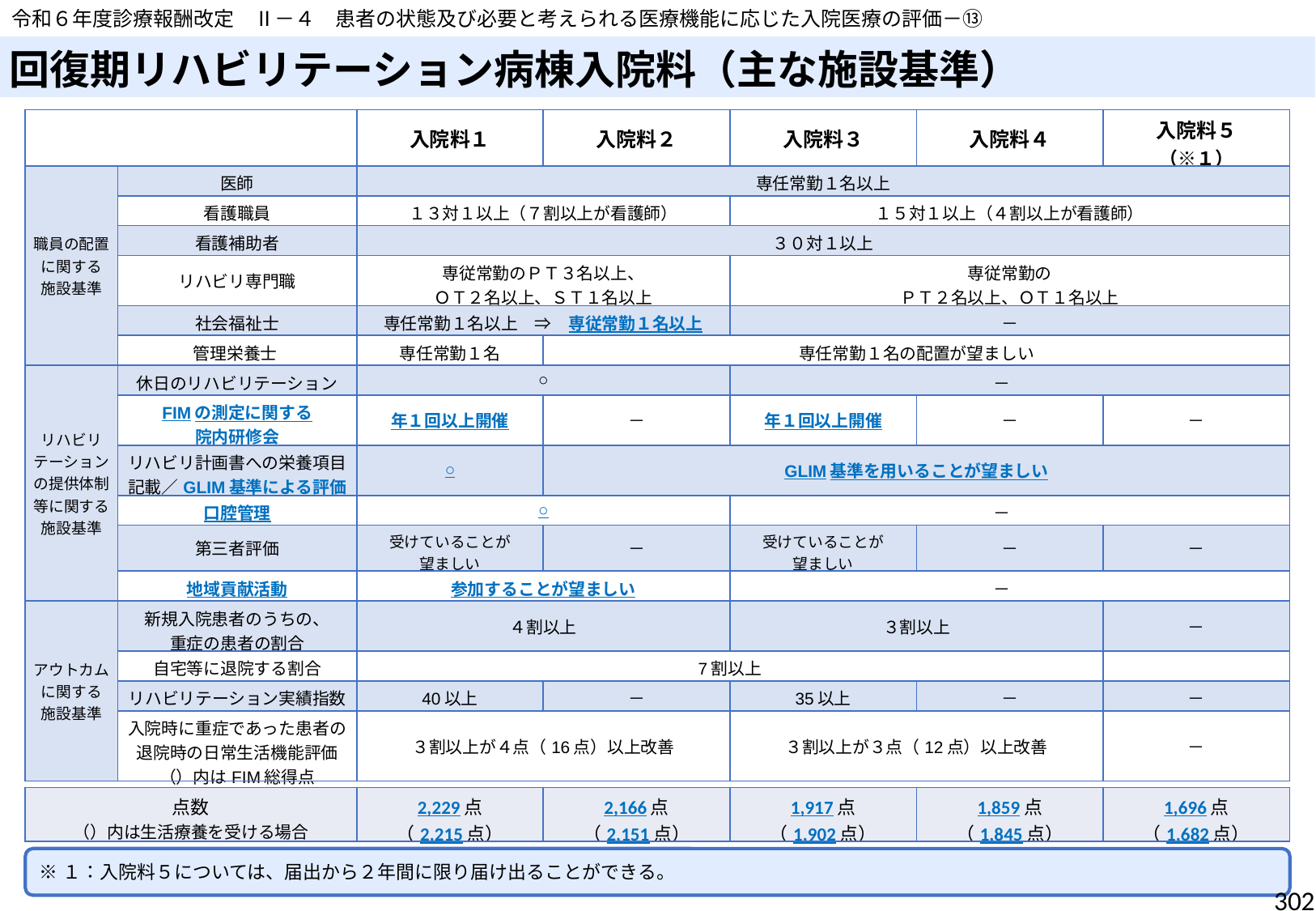

令和６年度診療報酬改定　Ⅱ－４　患者の状態及び必要と考えられる医療機能に応じた入院医療の評価－⑬
# 回復期リハビリテーション病棟入院料（主な施設基準）
|  |  | 入院料１ | 入院料２ | 入院料３ | 入院料４ | 入院料５ （※１） |
| --- | --- | --- | --- | --- | --- | --- |
| 職員の配置に関する 施設基準 | 医師 | 専任常勤１名以上 |  |  |  |  |
|  | 看護職員 | １３対１以上（７割以上が看護師） |  | １５対１以上（４割以上が看護師） |  |  |
|  | 看護補助者 | ３０対１以上 |  |  |  |  |
|  | リハビリ専門職 | 専従常勤のＰＴ３名以上、 ＯＴ２名以上、ＳＴ１名以上 |  | 専従常勤の ＰＴ２名以上、ＯＴ１名以上 |  |  |
|  | 社会福祉士 | 専任常勤１名以上　⇒　専従常勤１名以上 |  | － |  |  |
|  | 管理栄養士 | 専任常勤１名 | 専任常勤１名の配置が望ましい |  |  |  |
| リハビリテーションの提供体制等に関する施設基準 | 休日のリハビリテーション | ○ |  | － |  |  |
|  | FIMの測定に関する 院内研修会 | 年１回以上開催 | － | 年１回以上開催 | － | － |
|  | リハビリ計画書への栄養項目記載／GLIM基準による評価 | ○ | GLIM基準を用いることが望ましい | 用いることが望ましい | 用いることが望ましい | 用いることが望ましい |
|  | 口腔管理 | ○ |  | － |  |  |
|  | 第三者評価 | 受けていることが 望ましい | － | 受けていることが 望ましい | － | － |
|  | 地域貢献活動 | 参加することが望ましい |  | － |  |  |
| アウトカムに関する 施設基準 | 新規入院患者のうちの、 重症の患者の割合 | ４割以上 |  | ３割以上 |  | － |
|  | 自宅等に退院する割合 | 7割以上 |  |  |  |  |
|  | リハビリテーション実績指数 | 40以上 | － | 35以上 | － | － |
|  | 入院時に重症であった患者の 退院時の日常生活機能評価 （）内はFIM総得点 | ３割以上が４点（16点）以上改善 |  | ３割以上が３点（12点）以上改善 |  | － |
| 点数 （）内は生活療養を受ける場合 | 2,229点 （2,215点） | 2,166点 （2,151点） | 1,917点 （1,902点） | 1,859点 （1,845点） | 1,696点 （1,682点） |
| --- | --- | --- | --- | --- | --- |
※１：入院料５については、届出から２年間に限り届け出ることができる。
302